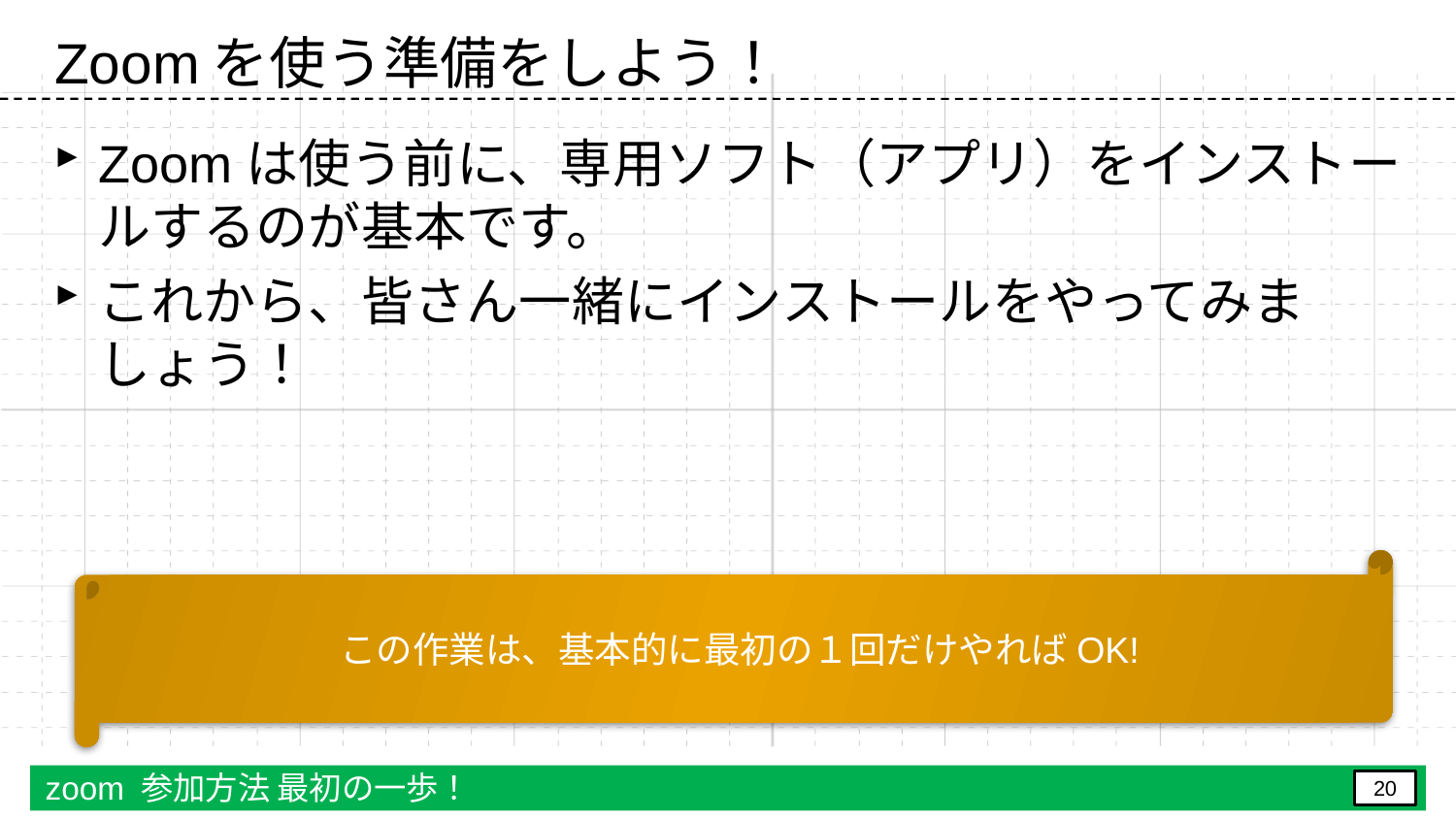

# Zoomを使う準備をしよう！
Zoomは使う前に、専用ソフト（アプリ）をインストールするのが基本です。
これから、皆さん一緒にインストールをやってみましょう！
この作業は、基本的に最初の１回だけやればOK!
zoom 参加方法 最初の一歩！
20